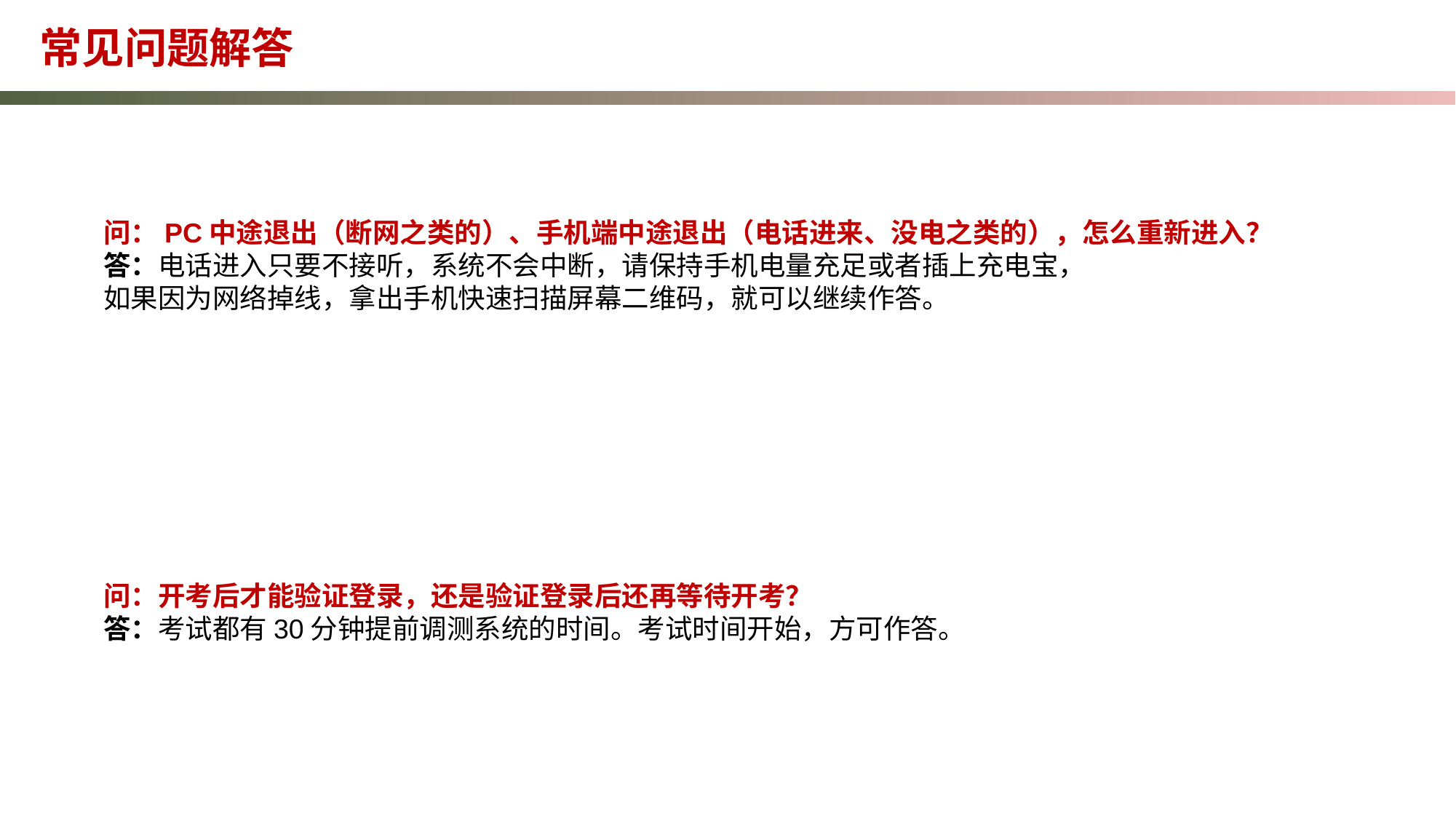

常见问题解答
问：PC中途退出（断网之类的）、手机端中途退出（电话进来、没电之类的），怎么重新进入？
答：电话进入只要不接听，系统不会中断，请保持手机电量充足或者插上充电宝，
如果因为网络掉线，拿出手机快速扫描屏幕二维码，就可以继续作答。
问：开考后才能验证登录，还是验证登录后还再等待开考？
答：考试都有30分钟提前调测系统的时间。考试时间开始，方可作答。